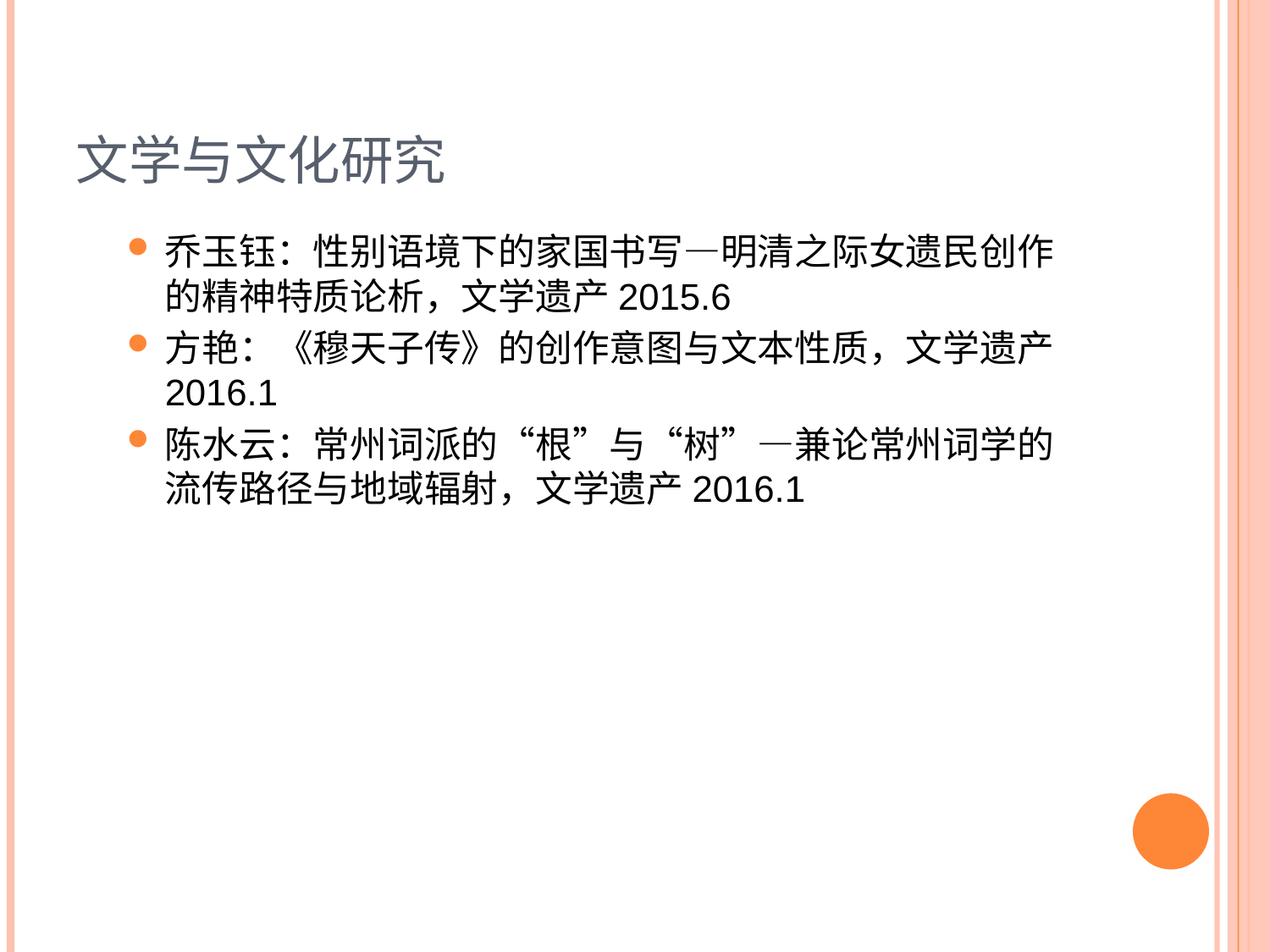

# 文学与文化研究
乔玉钰：性别语境下的家国书写—明清之际女遗民创作的精神特质论析，文学遗产2015.6
方艳：《穆天子传》的创作意图与文本性质，文学遗产2016.1
陈水云：常州词派的“根”与“树”—兼论常州词学的流传路径与地域辐射，文学遗产2016.1